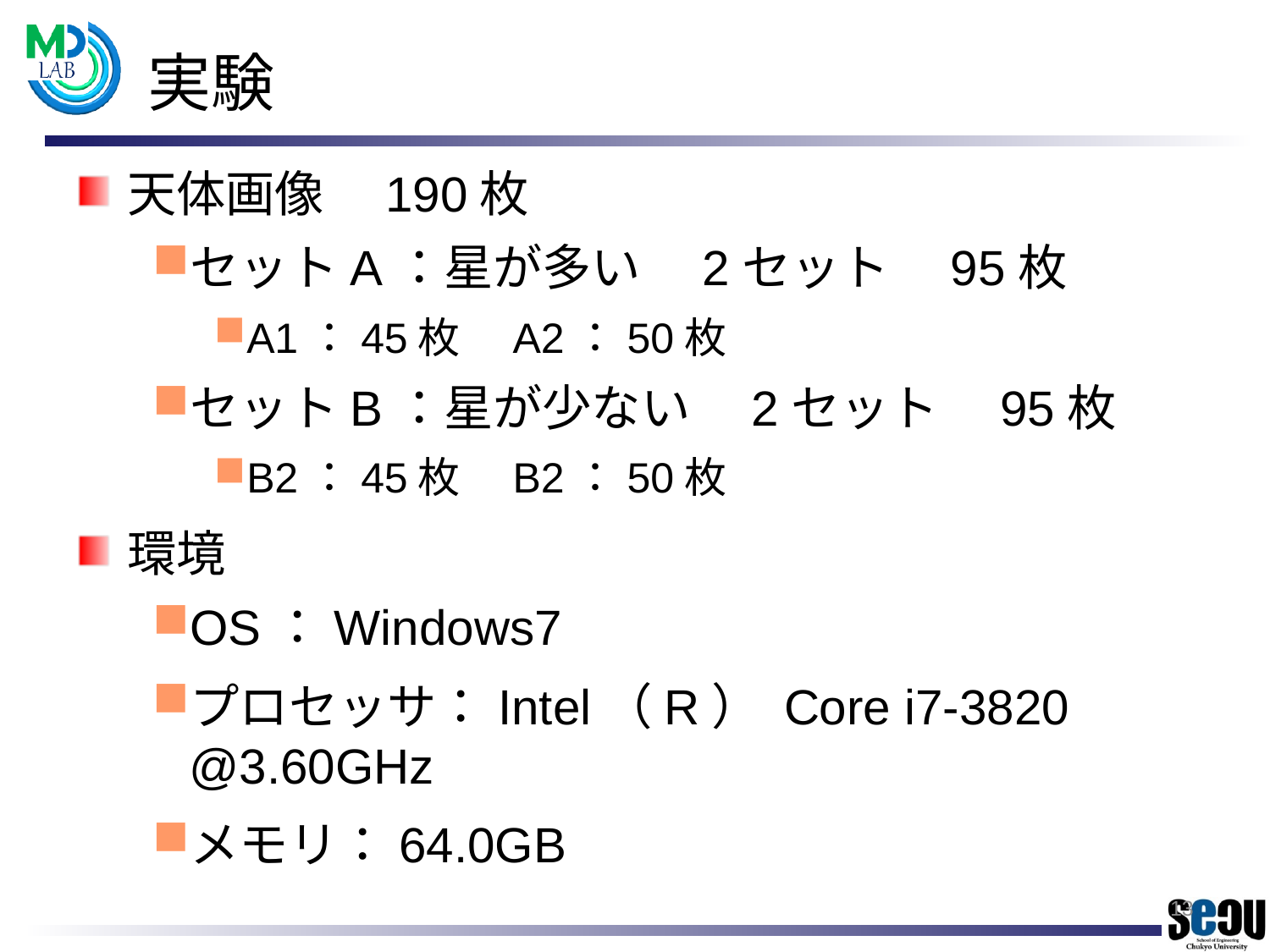

# 実験
天体画像　190枚
セットA：星が多い　2セット　95枚
A1：45枚　A2：50枚
セットB：星が少ない　2セット　95枚
B2：45枚　B2：50枚
環境
OS：Windows7
プロセッサ：Intel（R） Core i7-3820 @3.60GHz
メモリ：64.0GB

13